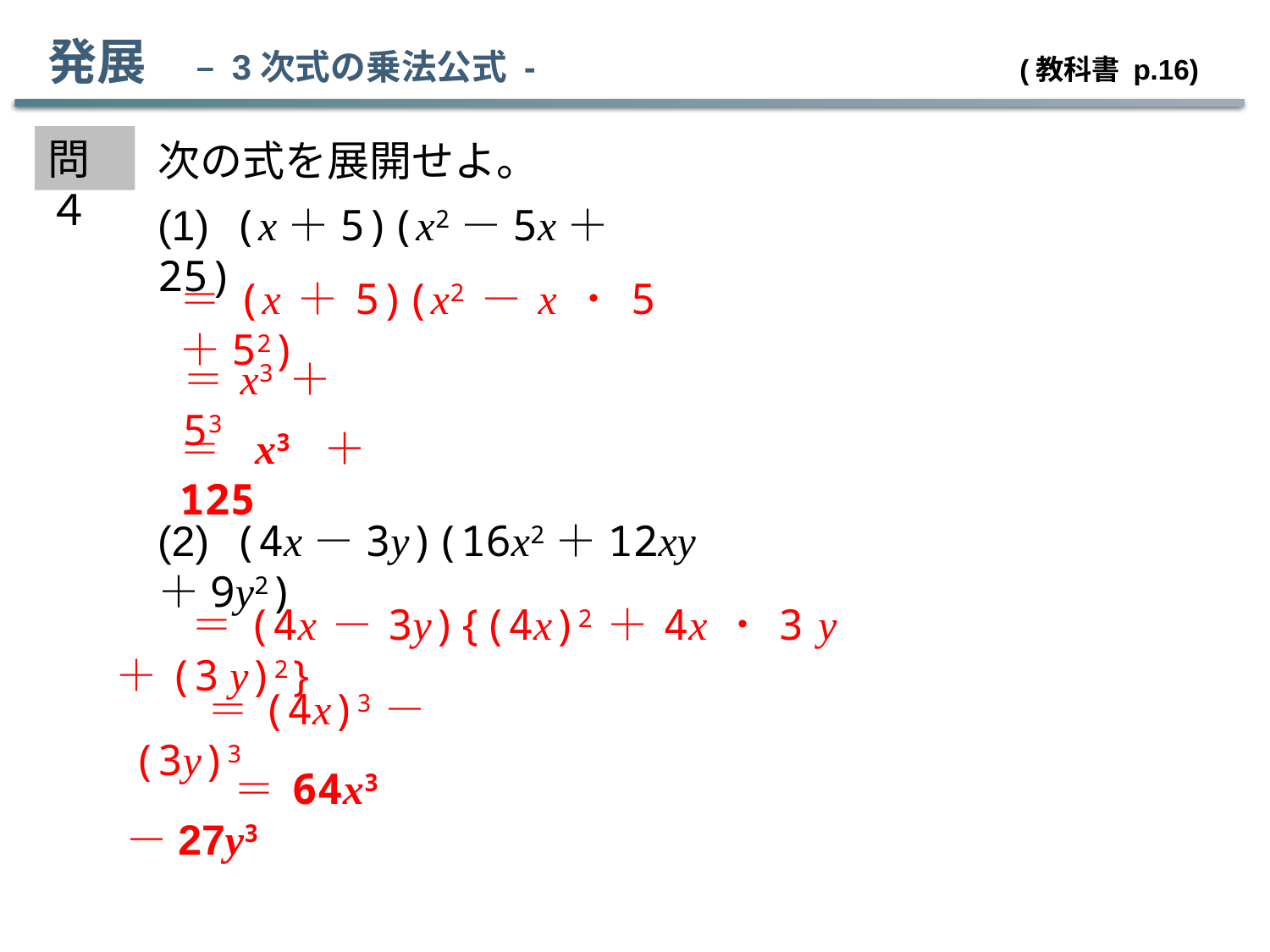

発展　– 3次式の乗法公式 -				      (教科書 p.16)
問４

次の式を展開せよ。
(1)  (x＋5)(x2－5x＋25)
＝(x＋5)(x2－x・5＋52)
＝x3＋53
＝x3＋125
(2)  (4x－3y)(16x2＋12xy＋9y2)
＝(4x－3y){(4x)2＋4x・3 y＋(3 y)2}
＝(4x)3－(3y)3
 ＝64x3－27y3